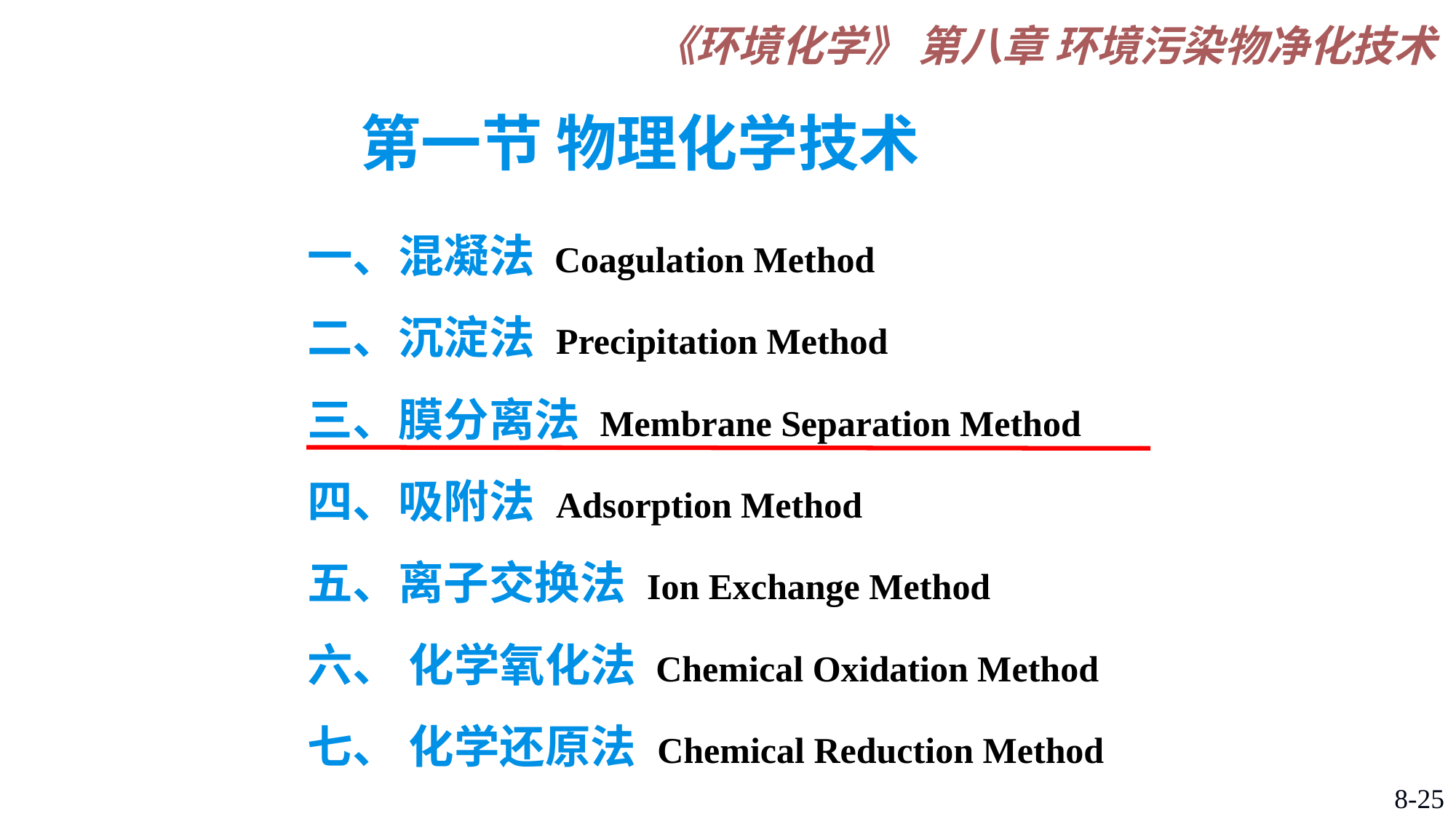

# 第一节 物理化学技术
一、混凝法 Coagulation Method
二、沉淀法 Precipitation Method
三、膜分离法 Membrane Separation Method
四、吸附法 Adsorption Method
五、离子交换法 Ion Exchange Method
六、 化学氧化法 Chemical Oxidation Method
七、 化学还原法 Chemical Reduction Method

8-25